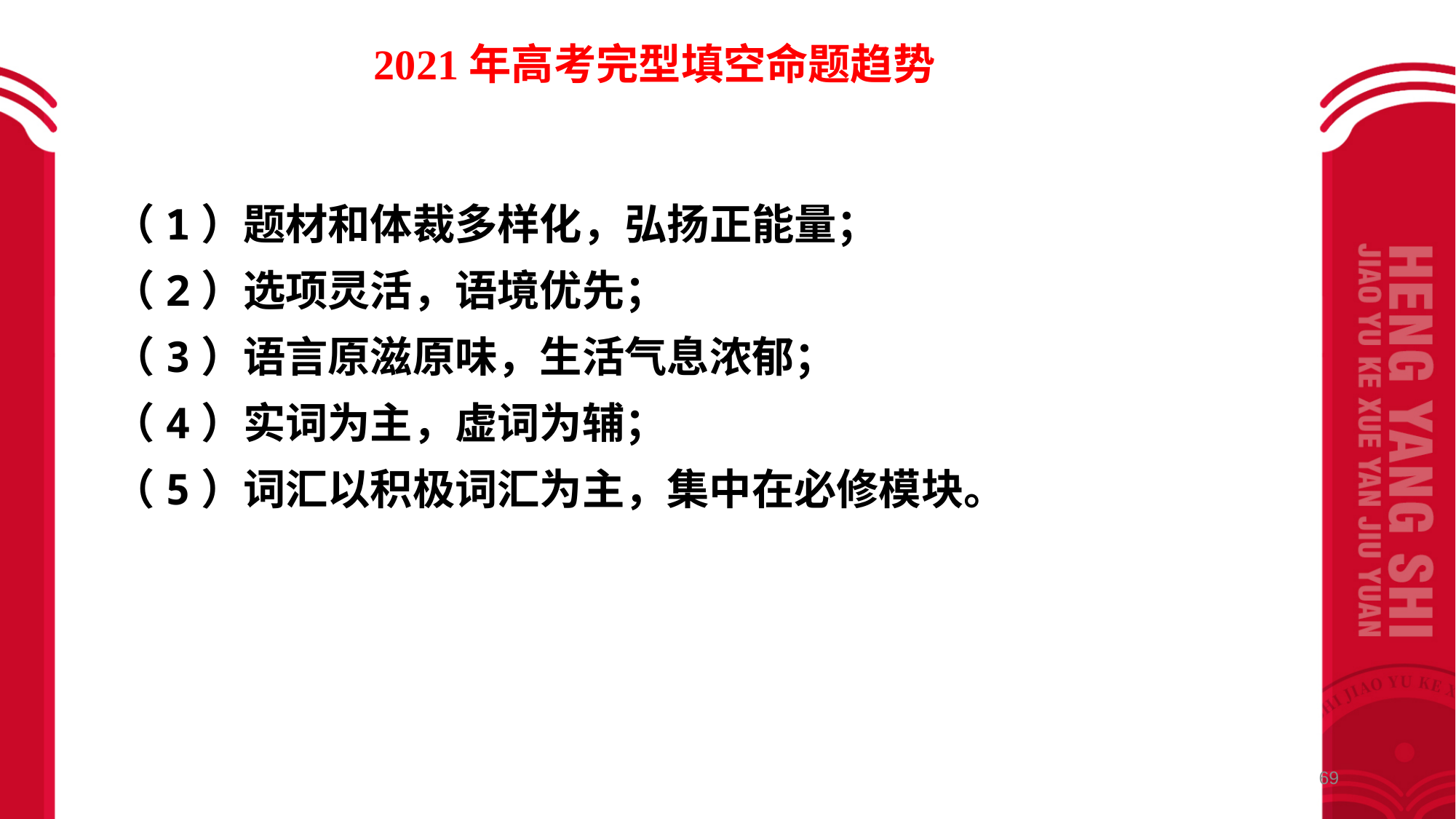

2021年高考完型填空命题趋势
  （1）题材和体裁多样化，弘扬正能量；
  （2）选项灵活，语境优先；
  （3）语言原滋原味，生活气息浓郁；
  （4）实词为主，虚词为辅；
  （5）词汇以积极词汇为主，集中在必修模块。
69